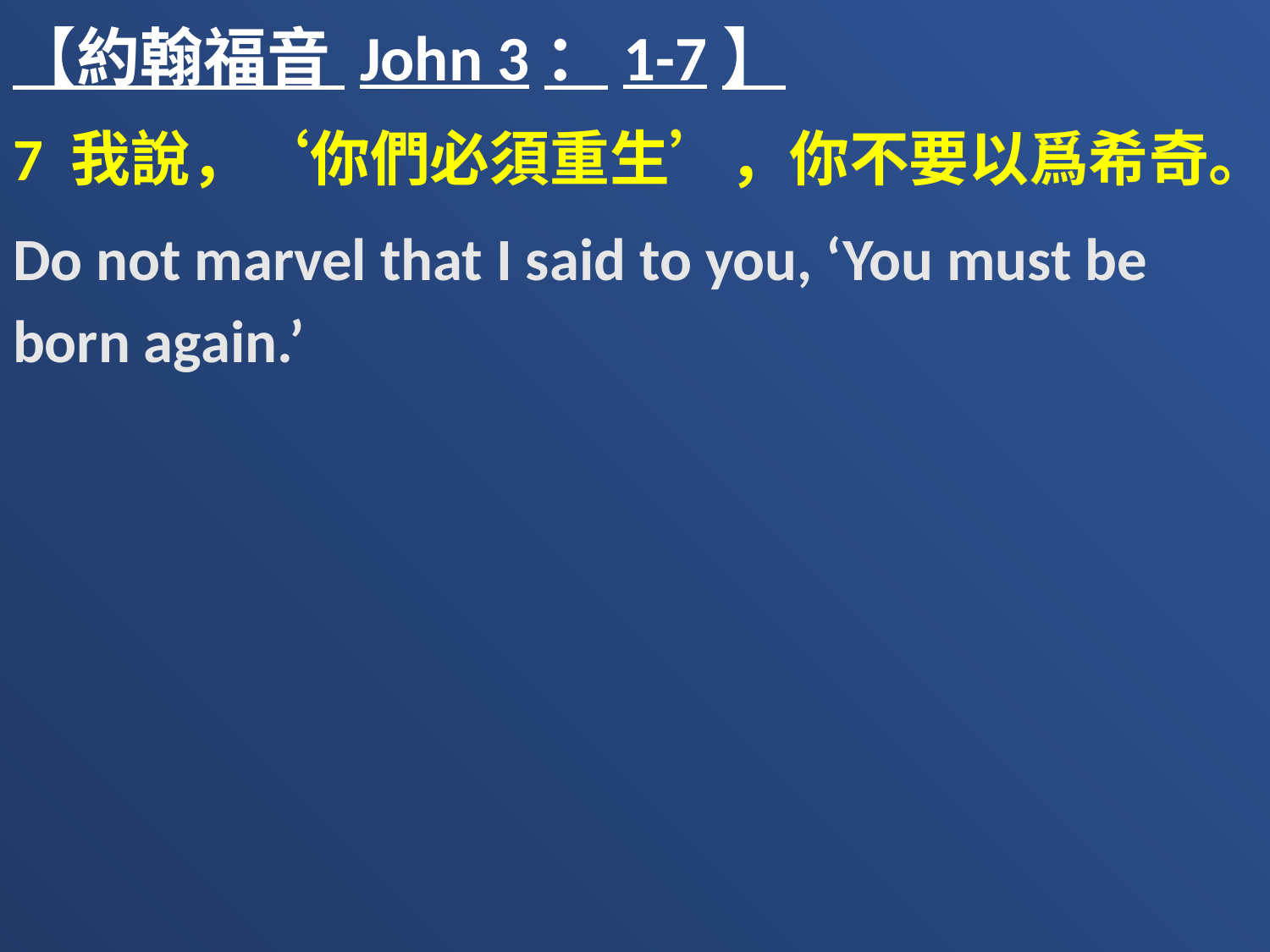

【約翰福音 John 3：1-7】
7 我說，‘你們必須重生’，你不要以爲希奇。
Do not marvel that I said to you, ‘You must be born again.’